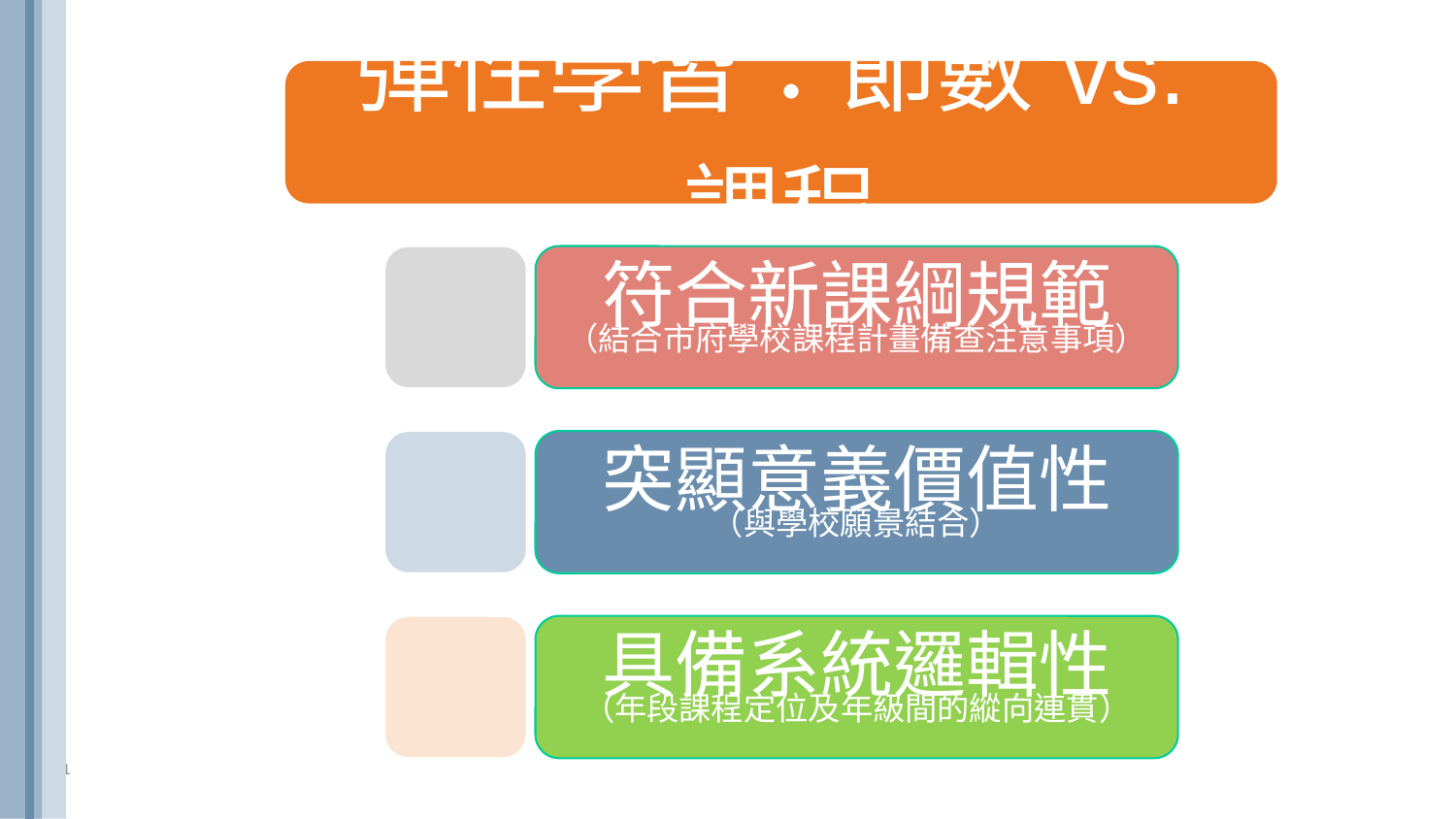

彈性學習：節數vs.課程
突顯意義價值性
（與學校願景結合）
具備系統邏輯性
（年段課程定位及年級間的縱向連貫）
符合新課綱規範
（結合市府學校課程計畫備查注意事項）
41